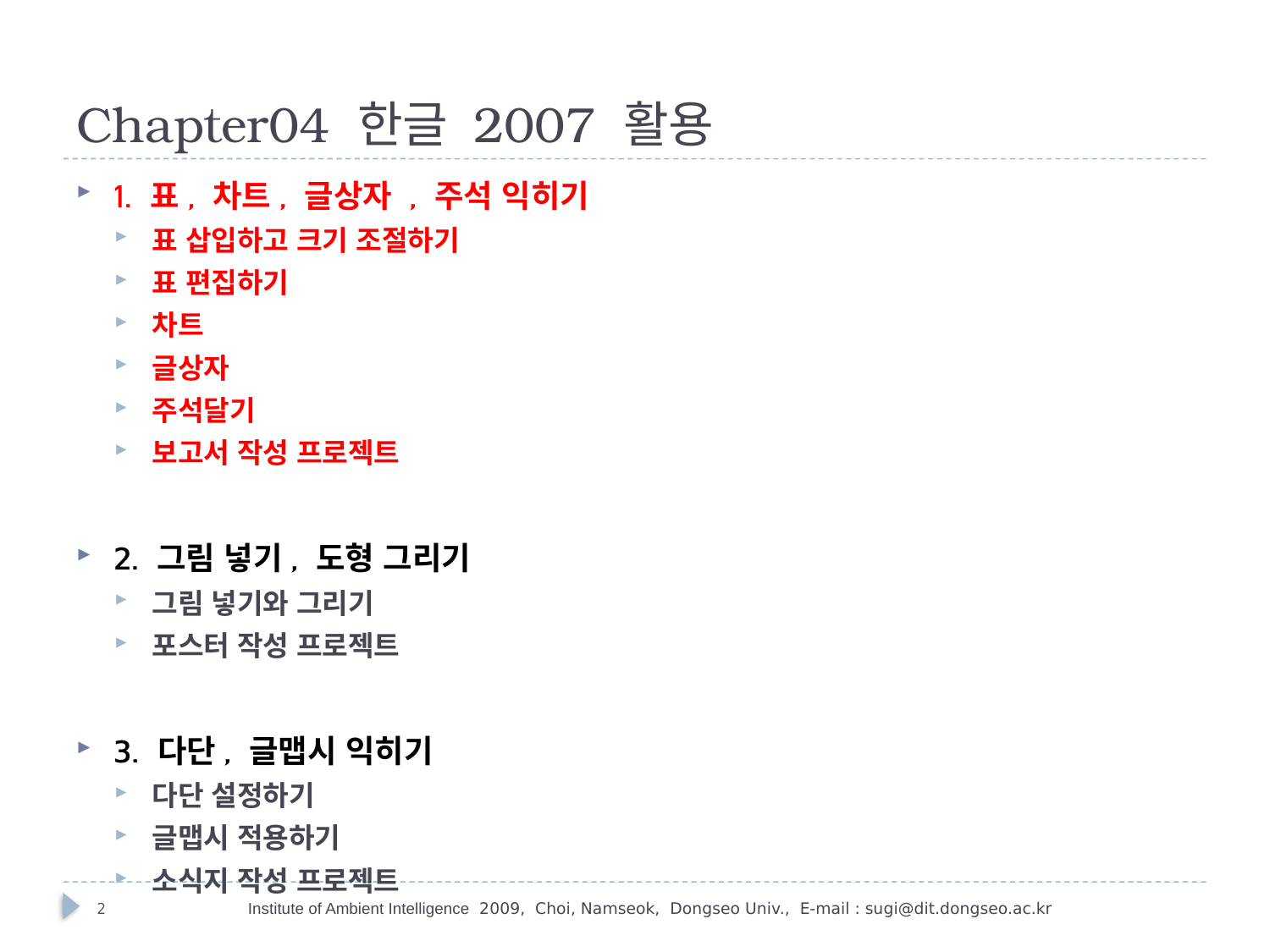

# Chapter04 한글 2007 활용
1. 표, 차트, 글상자 , 주석 익히기
표 삽입하고 크기 조절하기
표 편집하기
차트
글상자
주석달기
보고서 작성 프로젝트

2. 그림 넣기, 도형 그리기
그림 넣기와 그리기
포스터 작성 프로젝트

3. 다단, 글맵시 익히기
다단 설정하기
글맵시 적용하기
소식지 작성 프로젝트